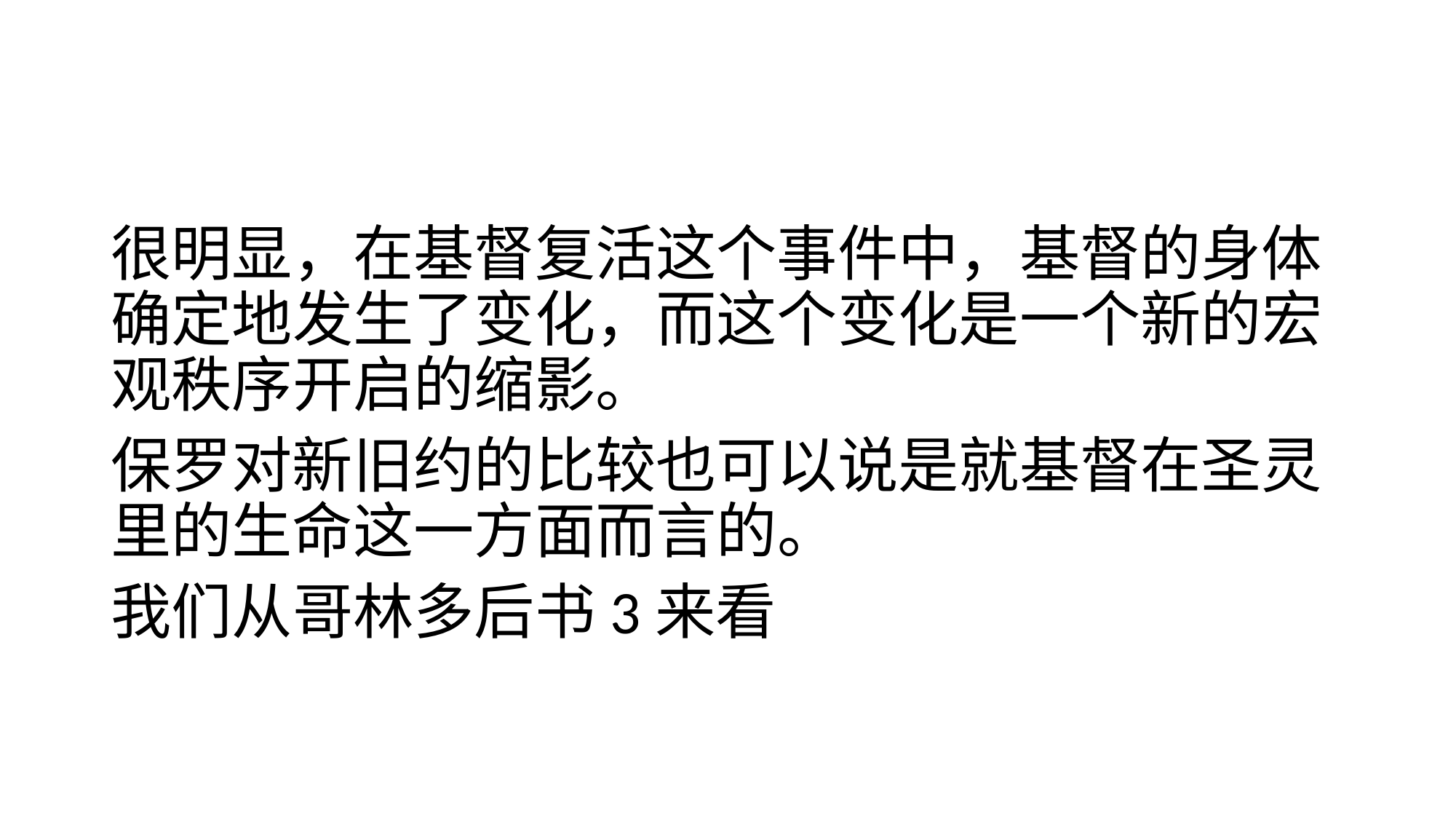

#
很明显，在基督复活这个事件中，基督的身体确定地发生了变化，而这个变化是一个新的宏观秩序开启的缩影。
保罗对新旧约的比较也可以说是就基督在圣灵里的生命这一方面而言的。
我们从哥林多后书3来看